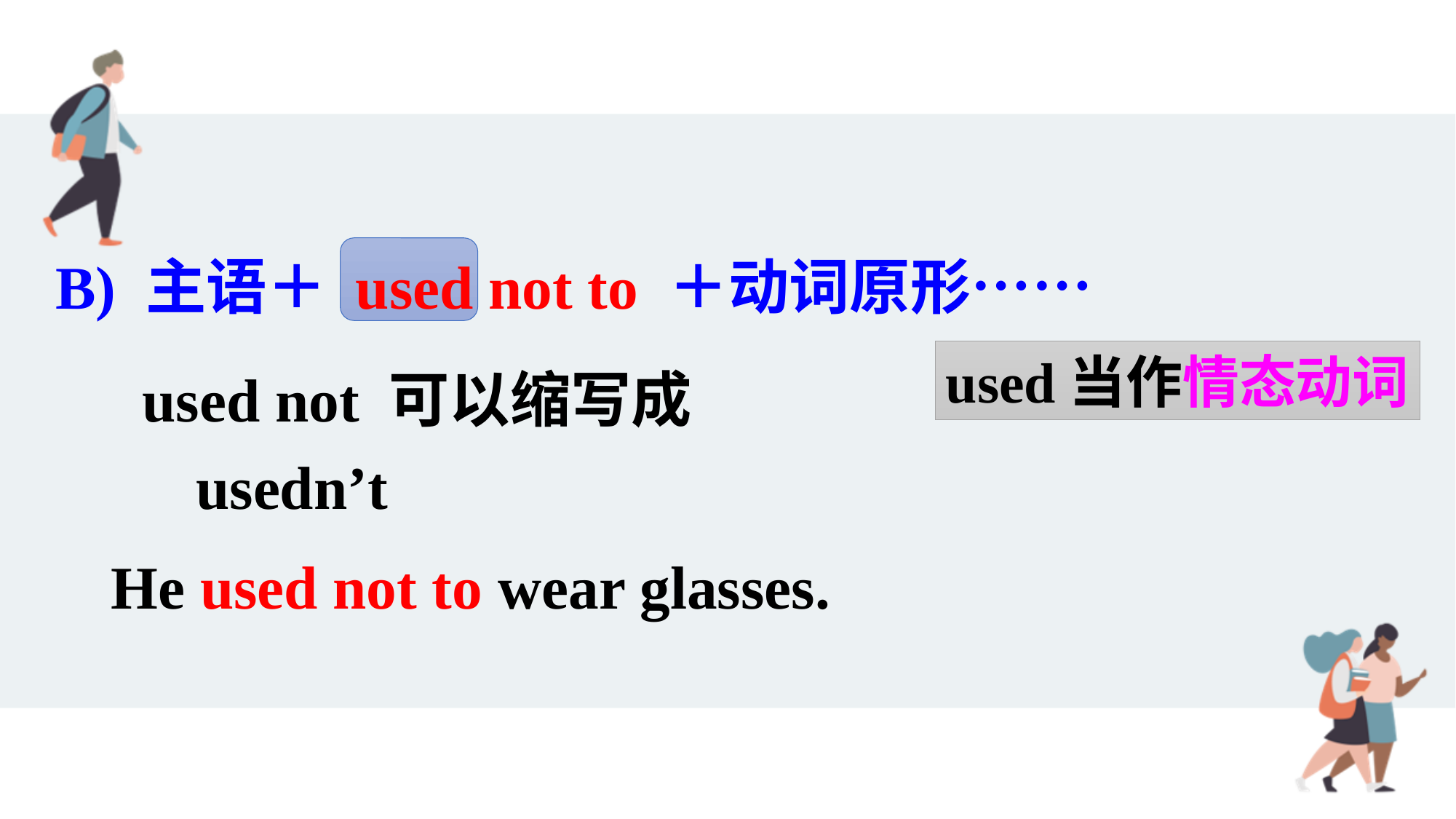

B) 主语＋ used not to ＋动词原形……

used not 可以缩写成 usedn’t
used当作情态动词
He used not to wear glasses.